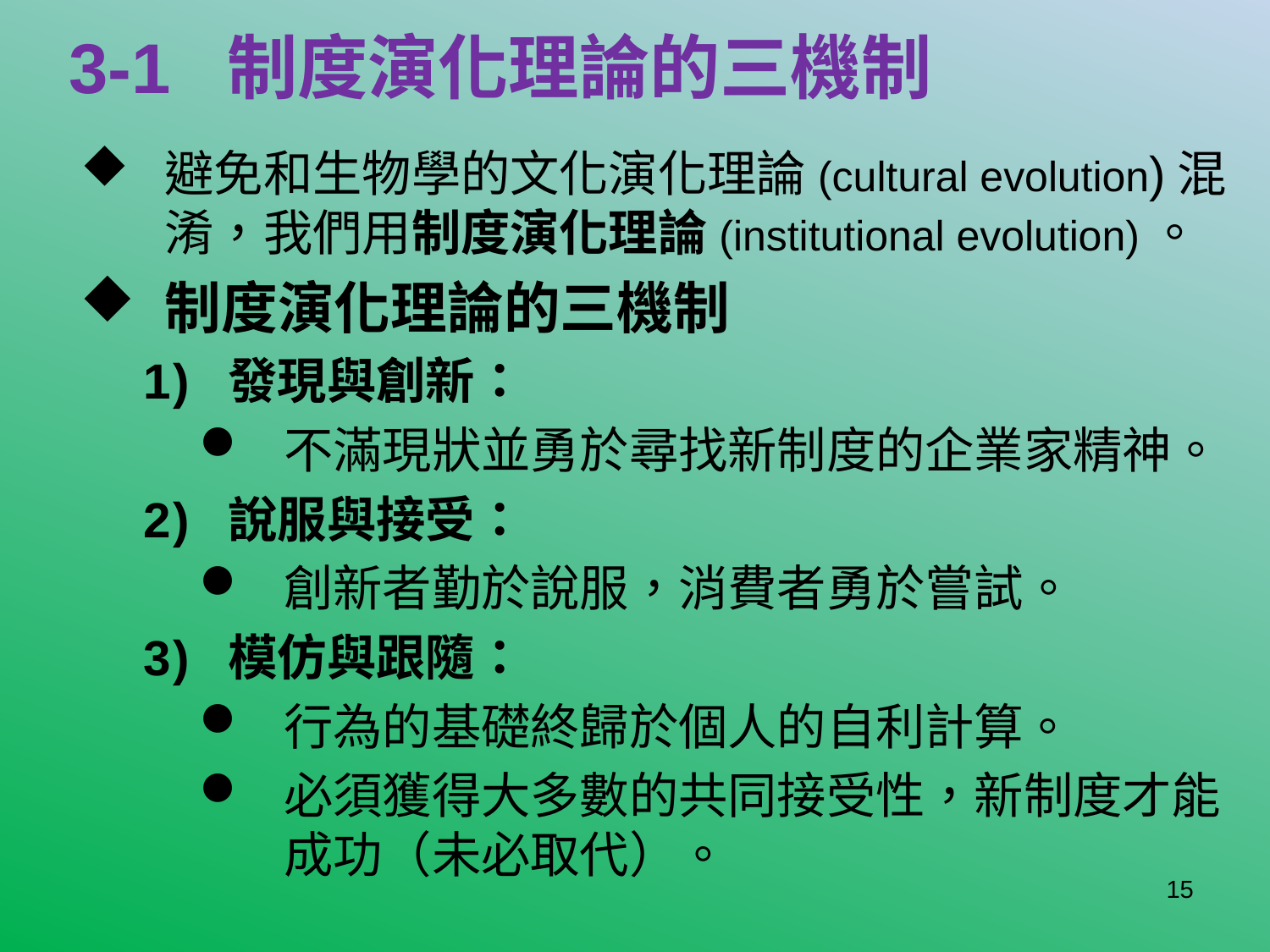

# 3-1  制度演化理論的三機制
避免和生物學的文化演化理論(cultural evolution)混淆，我們用制度演化理論(institutional evolution)。
制度演化理論的三機制
發現與創新：
不滿現狀並勇於尋找新制度的企業家精神。
說服與接受：
創新者勤於說服，消費者勇於嘗試。
模仿與跟隨：
行為的基礎終歸於個人的自利計算。
必須獲得大多數的共同接受性，新制度才能成功（未必取代）。
15